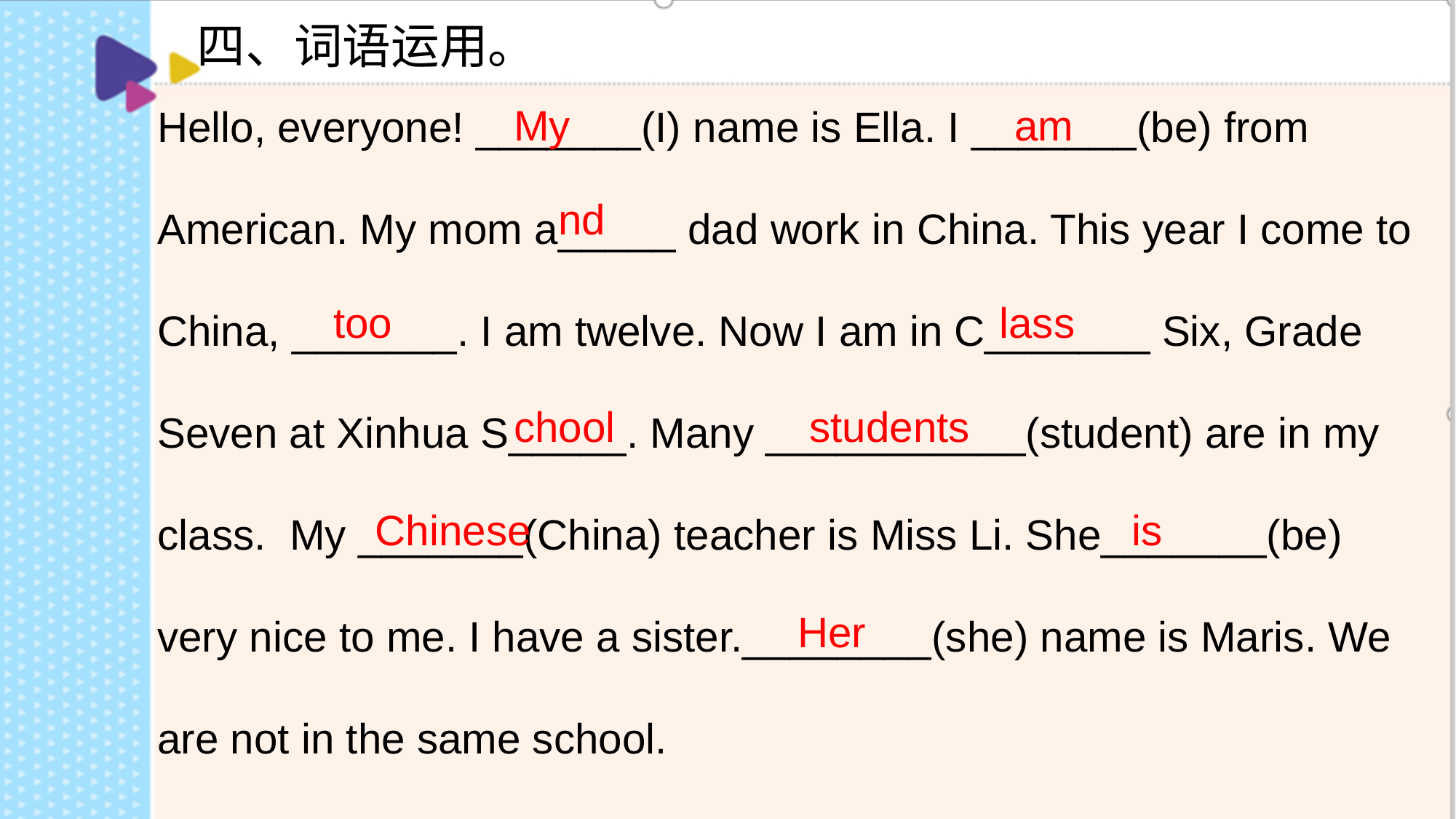

四、词语运用。
Hello, everyone! _______(I) name is Ella. I _______(be) from American. My mom a_____ dad work in China. This year I come to China, _______. I am twelve. Now I am in C_______ Six, Grade Seven at Xinhua S_____. Many ___________(student) are in my class.  My _______(China) teacher is Miss Li. She_______(be) very nice to me. I have a sister.________(she) name is Maris. We are not in the same school.
My
am
nd
too
lass
chool
students
Chinese
is
Her